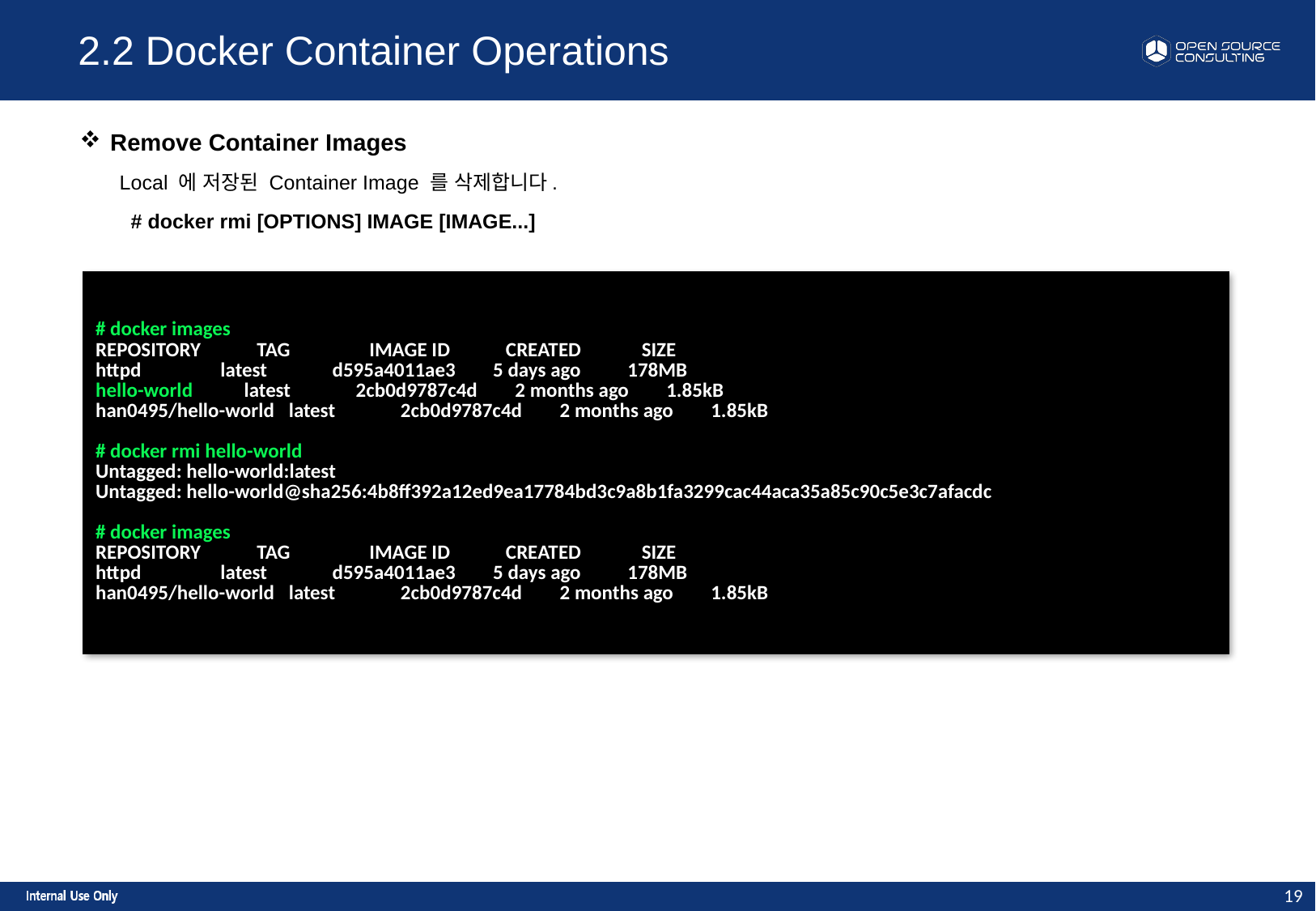

2.2 Docker Container Operations
Remove Container Images
       Local 에 저장된 Container Image 를 삭제합니다.
         # docker rmi [OPTIONS] IMAGE [IMAGE...]
| # docker images REPOSITORY            TAG                 IMAGE ID            CREATED             SIZE httpd                 latest              d595a4011ae3        5 days ago          178MB hello-world           latest              2cb0d9787c4d        2 months ago        1.85kB han0495/hello-world   latest              2cb0d9787c4d        2 months ago        1.85kB # docker rmi hello-world Untagged: hello-world:latest Untagged: hello-world@sha256:4b8ff392a12ed9ea17784bd3c9a8b1fa3299cac44aca35a85c90c5e3c7afacdc # docker images REPOSITORY            TAG                 IMAGE ID            CREATED             SIZE httpd                 latest              d595a4011ae3        5 days ago          178MB han0495/hello-world   latest              2cb0d9787c4d        2 months ago        1.85kB |
| --- |
19